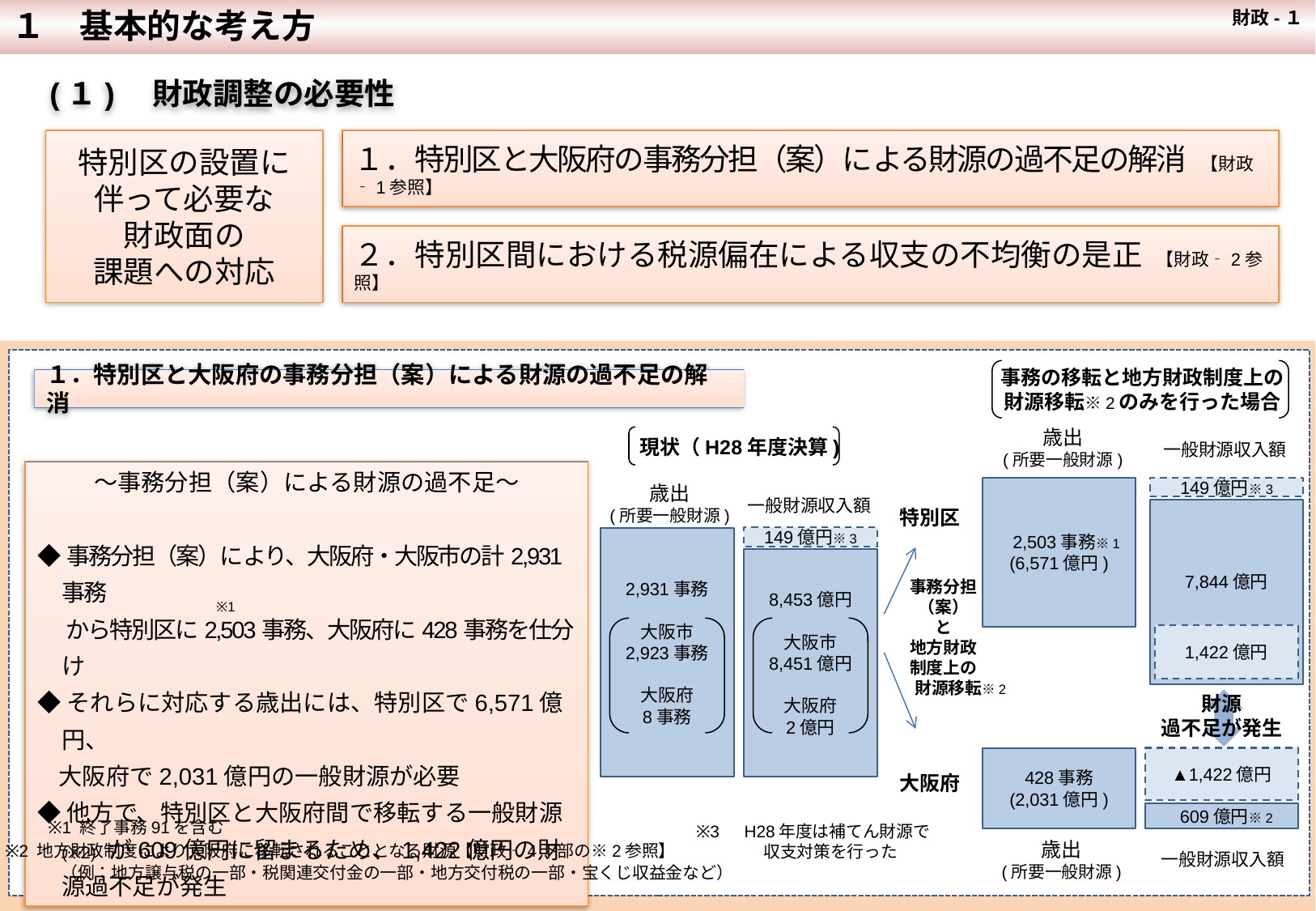

１　基本的な考え方
 財政-１
　(１)　財政調整の必要性
特別区の設置に
伴って必要な
財政面の
課題への対応
１．特別区と大阪府の事務分担（案）による財源の過不足の解消  【財政‐1参照】
２．特別区間における税源偏在による収支の不均衡の是正  【財政‐2参照】

事務の移転と地方財政制度上の
財源移転※2のみを行った場合

１．特別区と大阪府の事務分担（案）による財源の過不足の解消
歳出
(所要一般財源)

現状（H28年度決算)
一般財源収入額
～事務分担（案）による財源の過不足～

◆事務分担（案）により、大阪府・大阪市の計2,931事務
　  から特別区に2,503事務、大阪府に428事務を仕分け
◆それらに対応する歳出には、特別区で6,571億円、
   大阪府で2,031億円の一般財源が必要
◆他方で、特別区と大阪府間で移転する一般財源(※2) が609億円に留まるため、1,422億円の財源過不足が発生
歳出
(所要一般財源)
   2,503事務※1
(6,571億円)
149億円※3
一般財源収入額
特別区
7,844億円

149億円※3
2,931事務

大阪市
2,923事務

大阪府
8事務
8,453億円

大阪市
8,451億円

大阪府
2億円
事務分担
（案）
と
地方財政
制度上の
　　財源移転※2
※1

1,422億円
財源
過不足が発生

428事務
(2,031億円)
▲1,422億円
大阪府
  609億円※2
※1 終了事務91を含む
※3　H28年度は補てん財源で
　　　　収支対策を行った
歳出
(所要一般財源)
※2 地方財政制度により大阪府に移転されることとなる財源【財政‐4下部の※2参照】
一般財源収入額
　（例：地方譲与税の一部・税関連交付金の一部・地方交付税の一部・宝くじ収益金など）